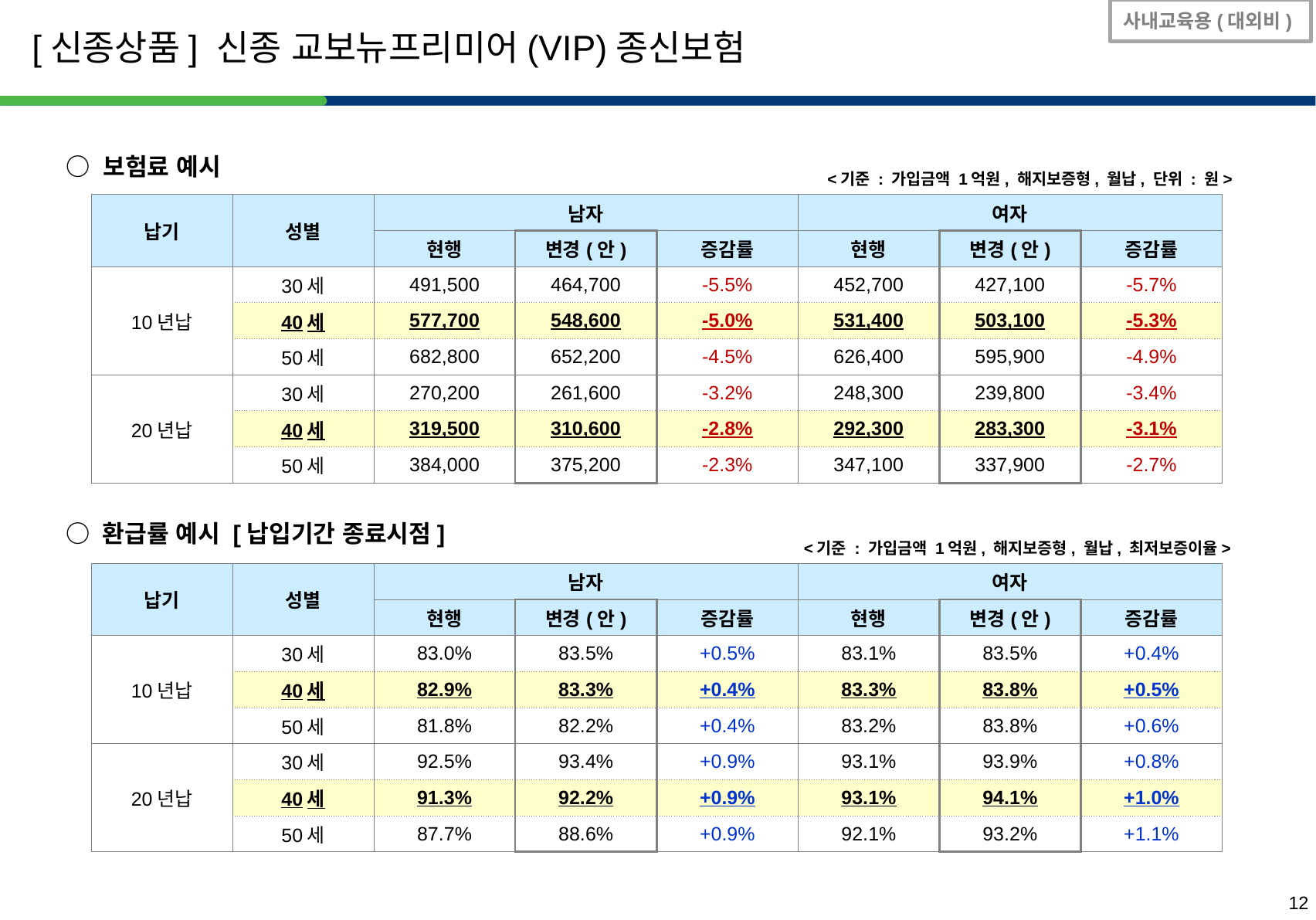

사내교육용(대외비)
[신종상품] 신종 교보뉴프리미어(VIP)종신보험
○ 보험료 예시
<기준 : 가입금액 1억원, 해지보증형, 월납, 단위 : 원>
| 납기 | 성별 | 남자 |  |  | 여자 |  |  |
| --- | --- | --- | --- | --- | --- | --- | --- |
|  |  | 현행 | 변경(안) | 증감률 | 현행 | 변경(안) | 증감률 |
| 10년납 | 30세 | 491,500 | 464,700 | -5.5% | 452,700 | 427,100 | -5.7% |
|  | 40세 | 577,700 | 548,600 | -5.0% | 531,400 | 503,100 | -5.3% |
|  | 50세 | 682,800 | 652,200 | -4.5% | 626,400 | 595,900 | -4.9% |
| 20년납 | 30세 | 270,200 | 261,600 | -3.2% | 248,300 | 239,800 | -3.4% |
|  | 40세 | 319,500 | 310,600 | -2.8% | 292,300 | 283,300 | -3.1% |
|  | 50세 | 384,000 | 375,200 | -2.3% | 347,100 | 337,900 | -2.7% |
○ 환급률 예시 [납입기간 종료시점]
<기준 : 가입금액 1억원, 해지보증형, 월납, 최저보증이율>
| 납기 | 성별 | 남자 |  |  | 여자 |  |  |
| --- | --- | --- | --- | --- | --- | --- | --- |
|  |  | 현행 | 변경(안) | 증감률 | 현행 | 변경(안) | 증감률 |
| 10년납 | 30세 | 83.0% | 83.5% | +0.5% | 83.1% | 83.5% | +0.4% |
|  | 40세 | 82.9% | 83.3% | +0.4% | 83.3% | 83.8% | +0.5% |
|  | 50세 | 81.8% | 82.2% | +0.4% | 83.2% | 83.8% | +0.6% |
| 20년납 | 30세 | 92.5% | 93.4% | +0.9% | 93.1% | 93.9% | +0.8% |
|  | 40세 | 91.3% | 92.2% | +0.9% | 93.1% | 94.1% | +1.0% |
|  | 50세 | 87.7% | 88.6% | +0.9% | 92.1% | 93.2% | +1.1% |